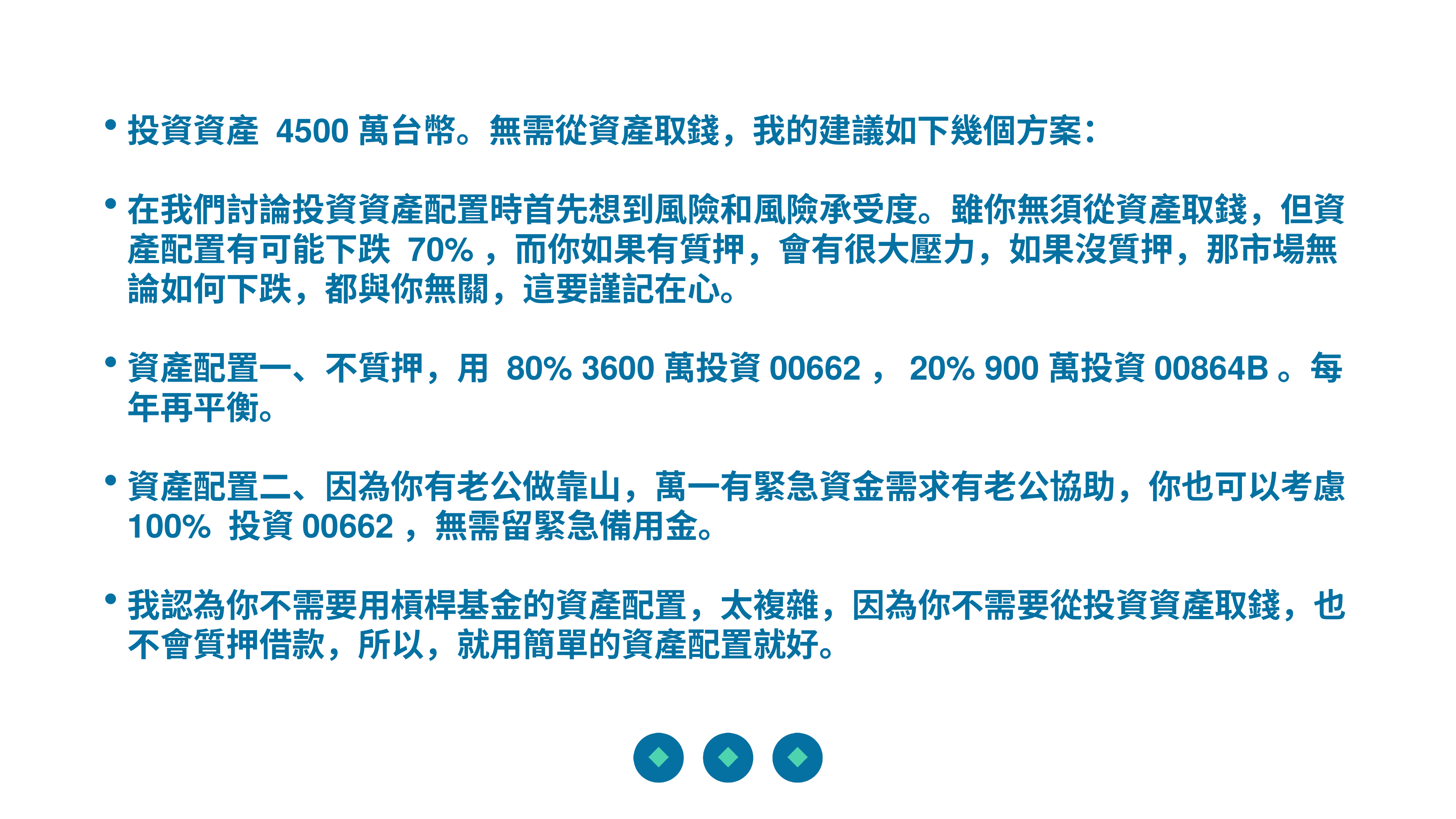

投資資產 4500萬台幣。無需從資產取錢，我的建議如下幾個方案：

在我們討論投資資產配置時首先想到風險和風險承受度。雖你無須從資產取錢，但資產配置有可能下跌 70%，而你如果有質押，會有很大壓力，如果沒質押，那市場無論如何下跌，都與你無關，這要謹記在心。

資產配置一、不質押，用 80% 3600萬投資00662，20% 900萬投資00864B。每年再平衡。

資產配置二、因為你有老公做靠山，萬一有緊急資金需求有老公協助，你也可以考慮 100% 投資00662，無需留緊急備用金。

我認為你不需要用槓桿基金的資產配置，太複雜，因為你不需要從投資資產取錢，也不會質押借款，所以，就用簡單的資產配置就好。